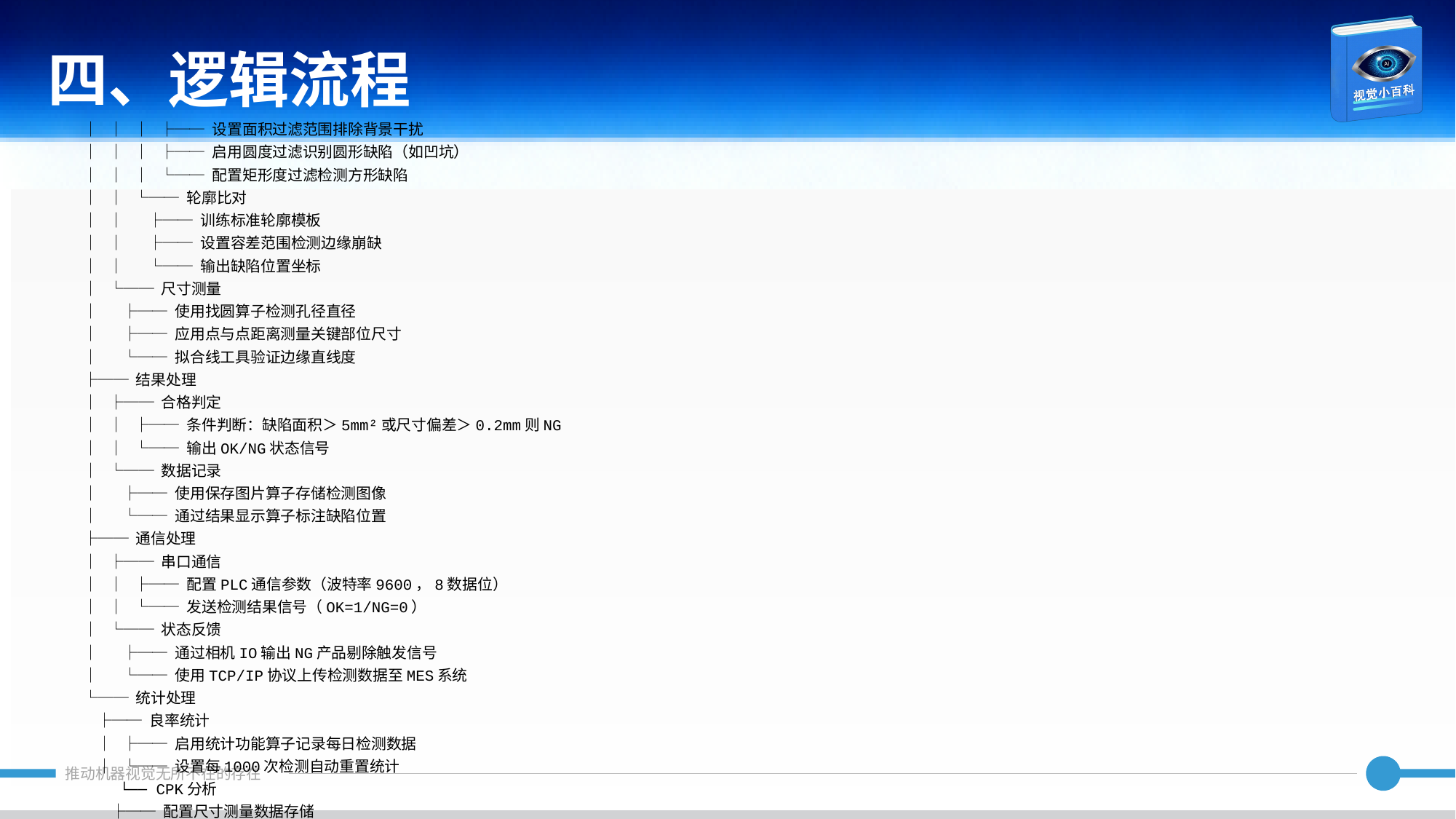

四、逻辑流程

│   │   │   ├── 设置面积过滤范围排除背景干扰
│   │   │   ├── 启用圆度过滤识别圆形缺陷（如凹坑）
│   │   │   └── 配置矩形度过滤检测方形缺陷
│   │   └── 轮廓比对
│   │       ├── 训练标准轮廓模板
│   │       ├── 设置容差范围检测边缘崩缺
│   │       └── 输出缺陷位置坐标
│   └── 尺寸测量
│       ├── 使用找圆算子检测孔径直径
│       ├── 应用点与点距离测量关键部位尺寸
│       └── 拟合线工具验证边缘直线度
├── 结果处理
│   ├── 合格判定
│   │   ├── 条件判断：缺陷面积＞5mm²或尺寸偏差＞0.2mm则NG
│   │   └── 输出OK/NG状态信号
│   └── 数据记录
│       ├── 使用保存图片算子存储检测图像
│       └── 通过结果显示算子标注缺陷位置
├── 通信处理
│   ├── 串口通信
│   │   ├── 配置PLC通信参数（波特率9600，8数据位）
│   │   └── 发送检测结果信号（OK=1/NG=0）
│   └── 状态反馈
│       ├── 通过相机IO输出NG产品剔除触发信号
│       └── 使用TCP/IP协议上传检测数据至MES系统
└── 统计处理
    ├── 良率统计
    │   ├── 启用统计功能算子记录每日检测数据
    │   └── 设置每1000次检测自动重置统计
    └── CPK分析
        ├── 配置尺寸测量数据存储
        └── 生成CPK报告监控过程能力
10